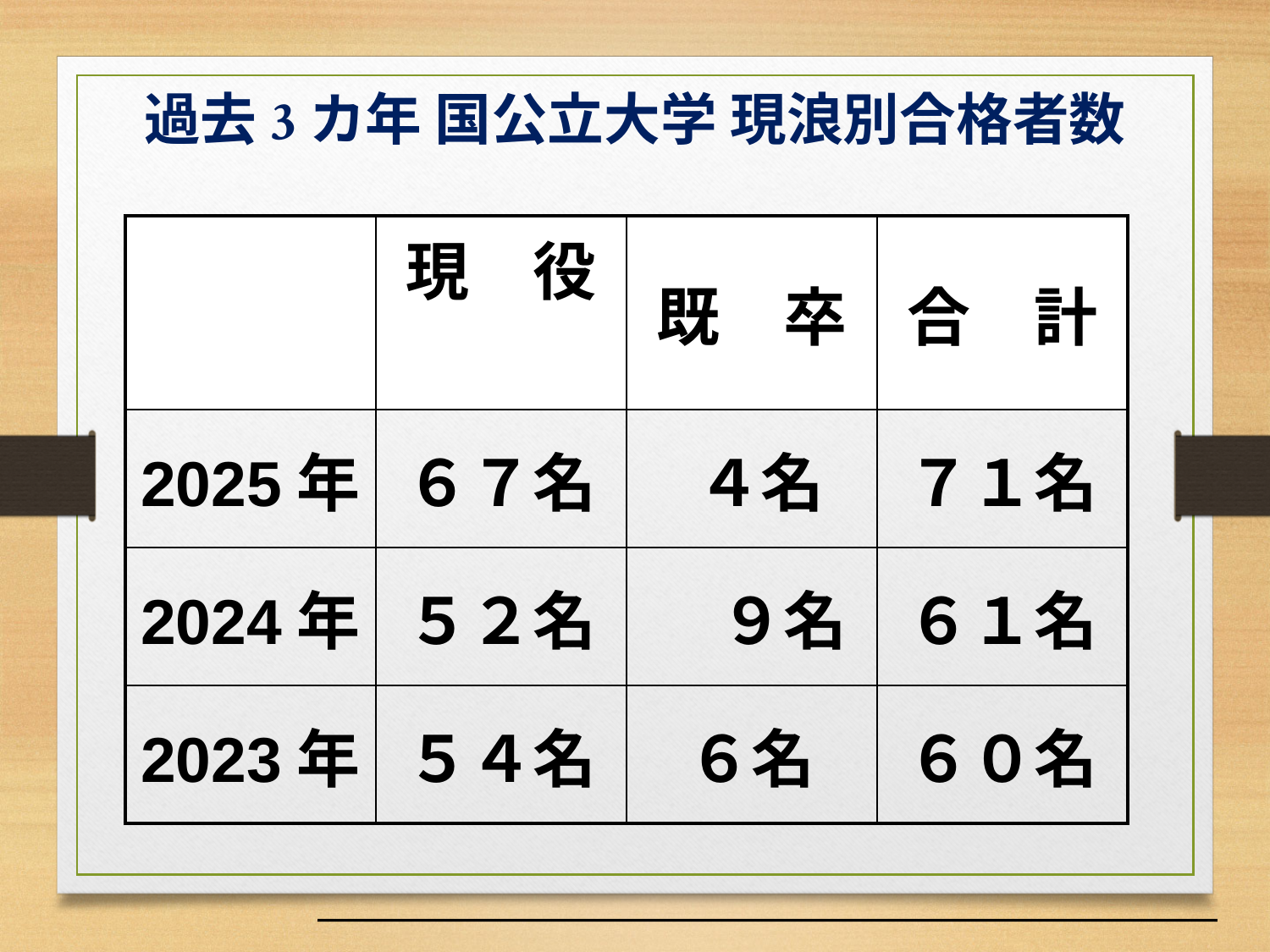

# 過去3カ年 国公立大学 現浪別合格者数
|  | 現　役 | 既　卒 | 合　計 |
| --- | --- | --- | --- |
| 2025年 | ６７名 | ４名 | ７１名 |
| 2024年 | ５２名 | ９名 | ６１名 |
| 2023年 | ５４名 | ６名 | ６０名 |